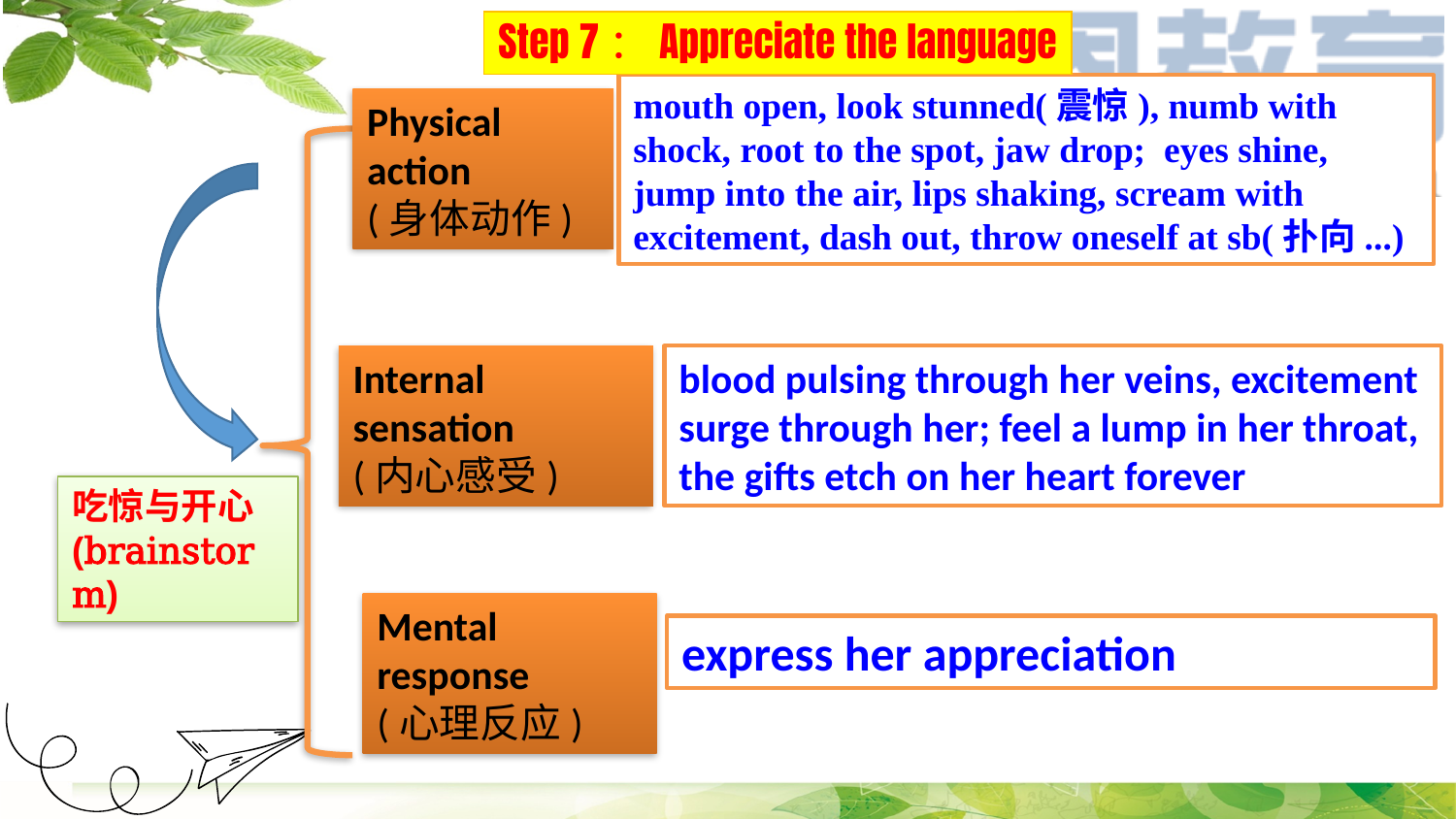

Step 7：Appreciate the language

mouth open, look stunned(震惊), numb with shock, root to the spot, jaw drop;  eyes shine, jump into the air, lips shaking, scream with excitement, dash out, throw oneself at sb(扑向...)
Physical action
(身体动作)

blood pulsing through her veins, excitement surge through her; feel a lump in her throat, the gifts etch on her heart forever
Internal sensation
(内心感受)
吃惊与开心
(brainstorm)
Mental response
(心理反应)
express her appreciation